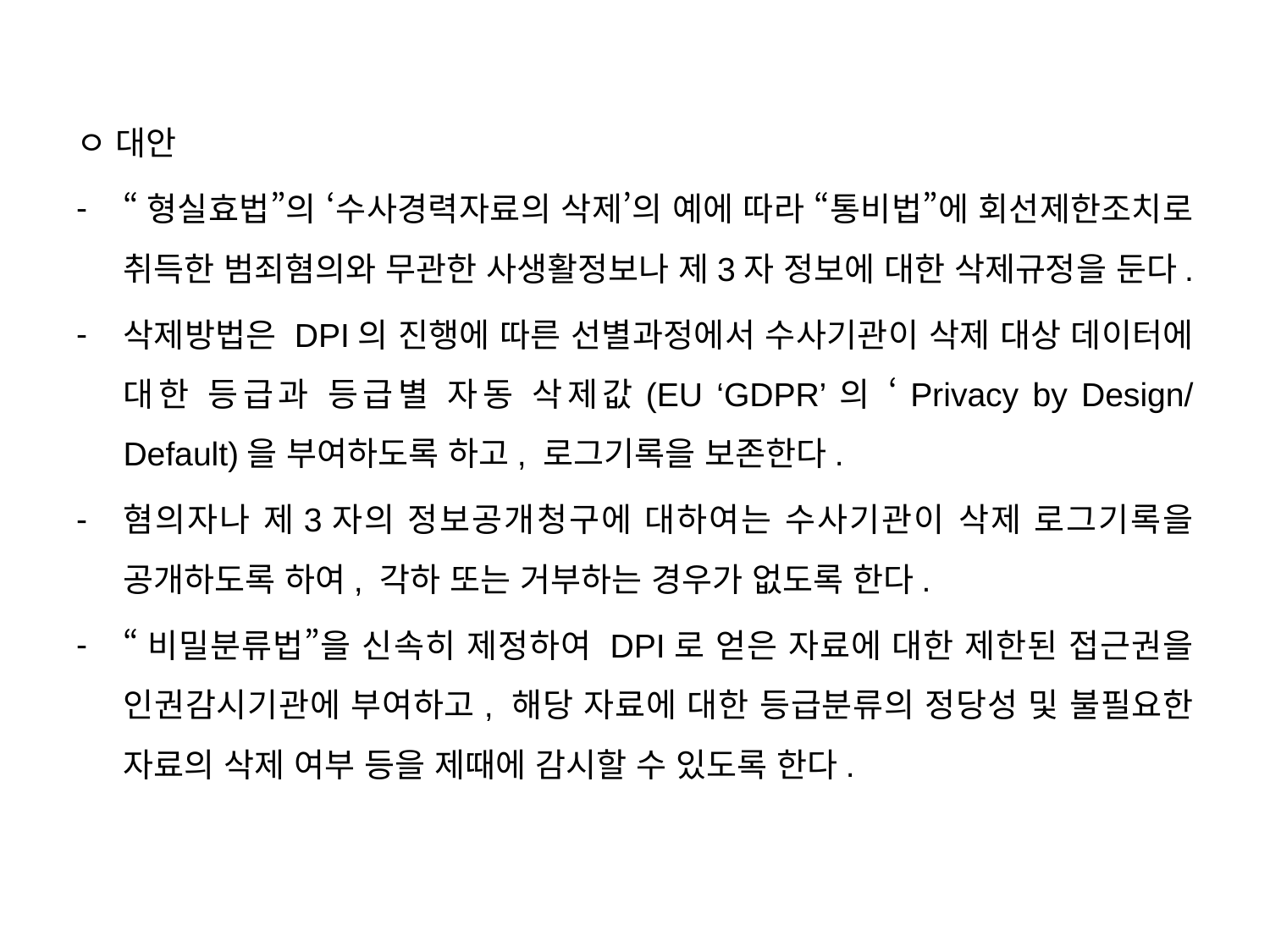

ㅇ 대안
“형실효법”의 ‘수사경력자료의 삭제’의 예에 따라 “통비법”에 회선제한조치로 취득한 범죄혐의와 무관한 사생활정보나 제3자 정보에 대한 삭제규정을 둔다.
삭제방법은 DPI의 진행에 따른 선별과정에서 수사기관이 삭제 대상 데이터에 대한 등급과 등급별 자동 삭제값(EU ‘GDPR’의 ‘Privacy by Design/Default)을 부여하도록 하고, 로그기록을 보존한다.
혐의자나 제3자의 정보공개청구에 대하여는 수사기관이 삭제 로그기록을 공개하도록 하여, 각하 또는 거부하는 경우가 없도록 한다.
“비밀분류법”을 신속히 제정하여 DPI로 얻은 자료에 대한 제한된 접근권을 인권감시기관에 부여하고, 해당 자료에 대한 등급분류의 정당성 및 불필요한 자료의 삭제 여부 등을 제때에 감시할 수 있도록 한다.